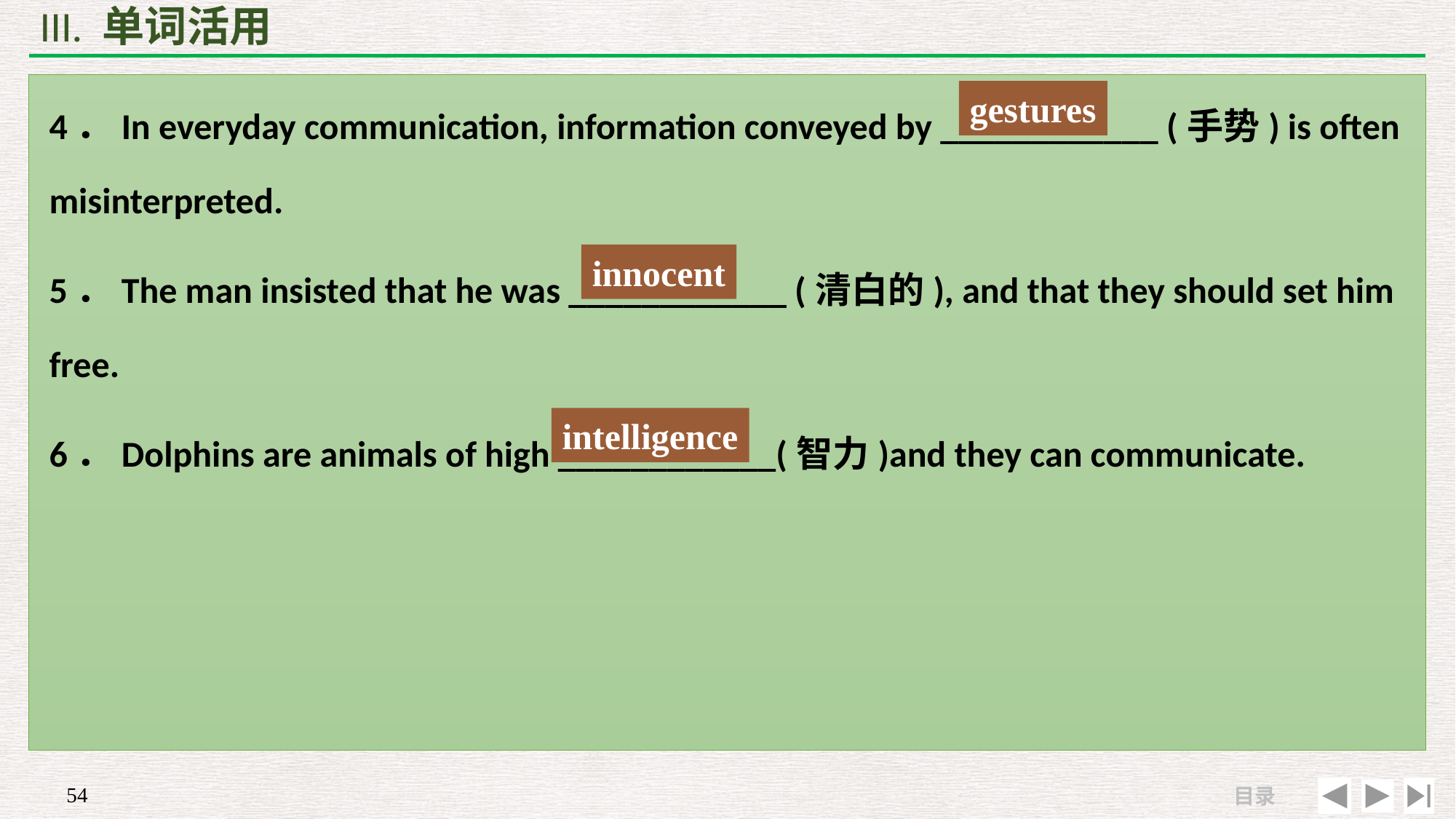

# III. 单词活用
4．In everyday communication, information conveyed by ____________ (手势) is often misinterpreted.
5．The man insisted that he was ____________ (清白的), and that they should set him free.
6．Dolphins are animals of high ____________(智力)and they can communicate.

gestures
innocent
intelligence